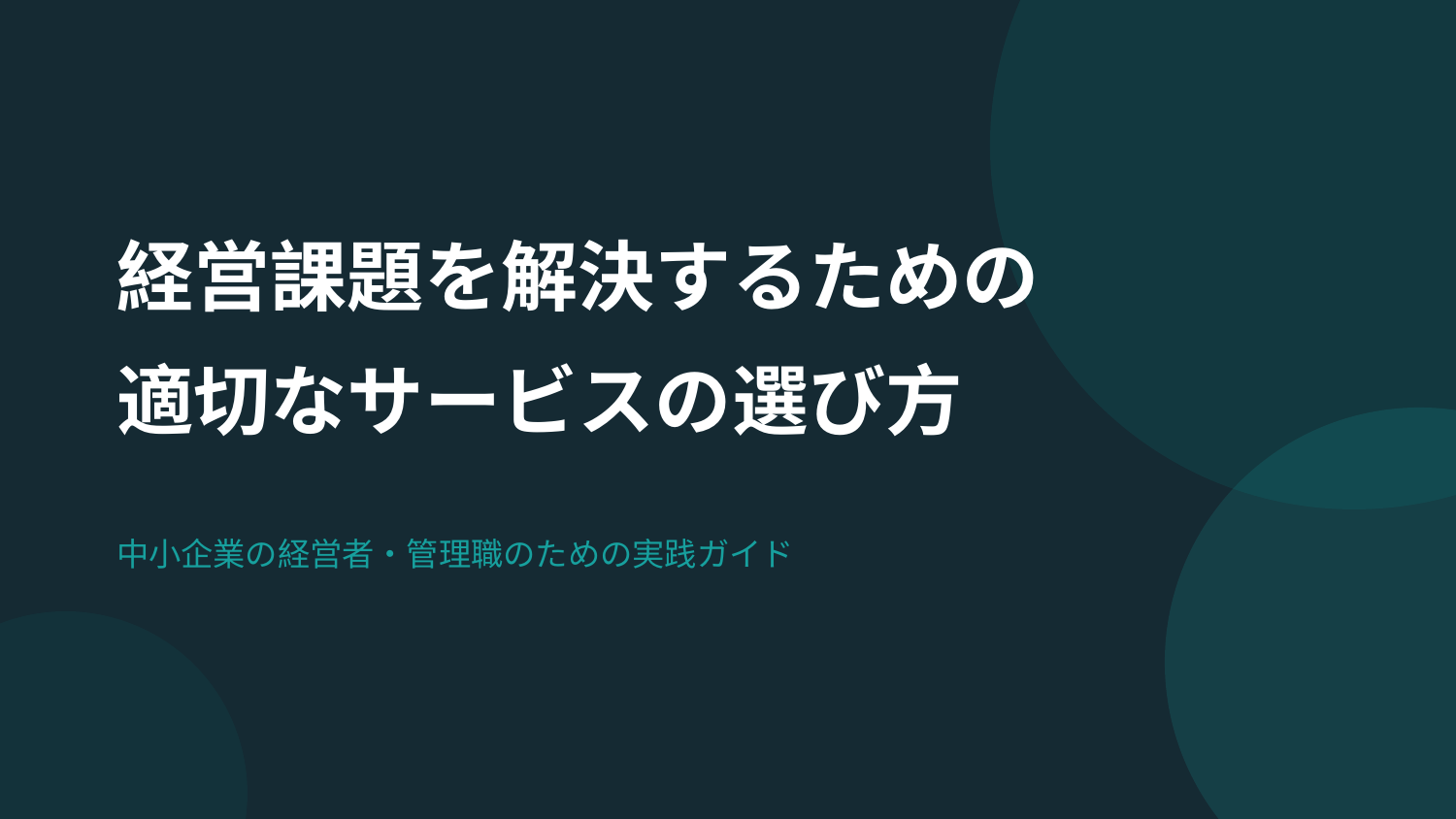

経営課題を解決するための
適切なサービスの選び方

中小企業の経営者・管理職のための実践ガイド